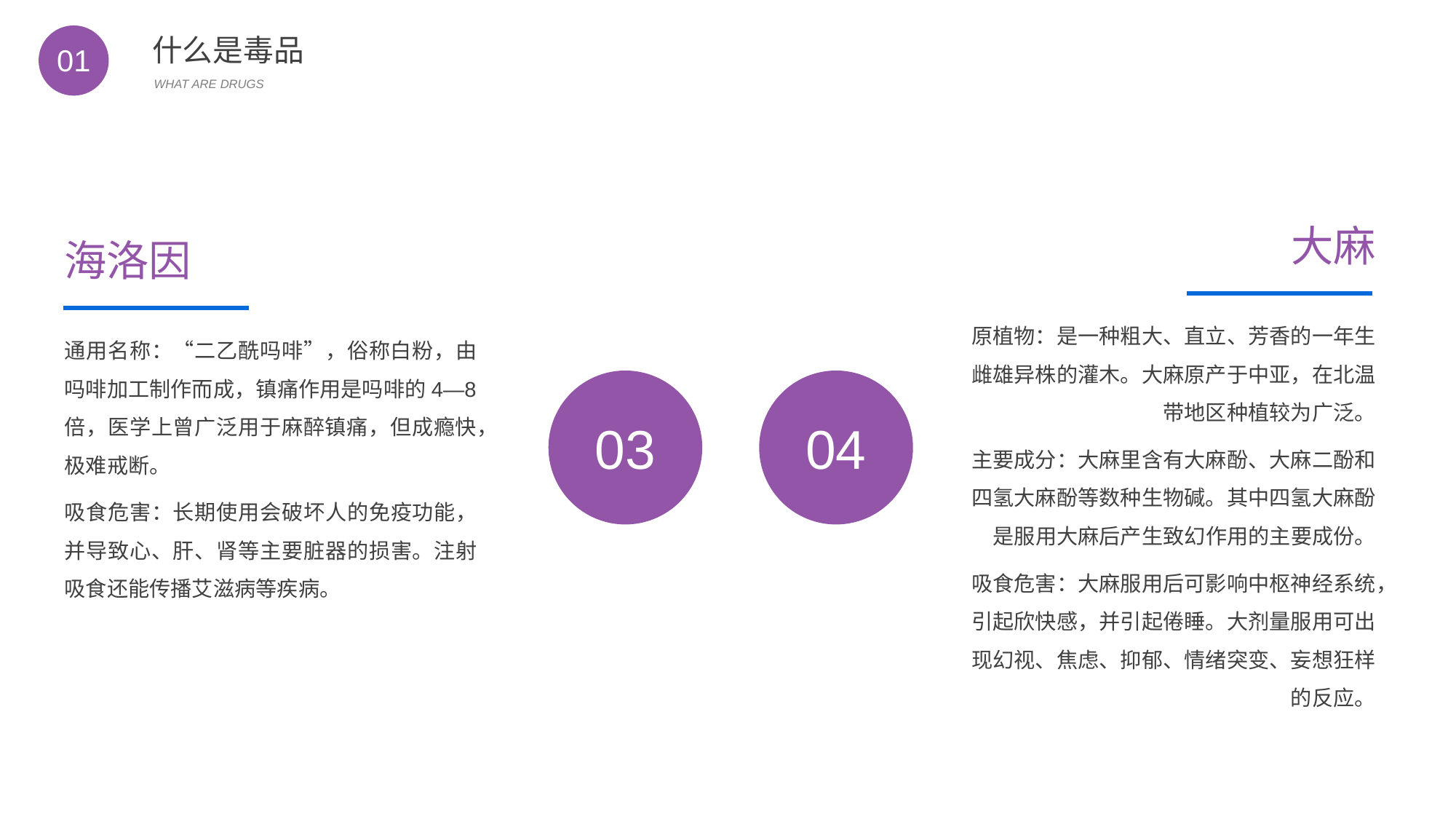

BY YUSHEN

什么是毒品
WHAT ARE DRUGS
01

03

04
大麻
原植物：是一种粗大、直立、芳香的一年生雌雄异株的灌木。大麻原产于中亚，在北温带地区种植较为广泛。
主要成分：大麻里含有大麻酚、大麻二酚和四氢大麻酚等数种生物碱。其中四氢大麻酚是服用大麻后产生致幻作用的主要成份。
吸食危害：大麻服用后可影响中枢神经系统，引起欣快感，并引起倦睡。大剂量服用可出现幻视、焦虑、抑郁、情绪突变、妄想狂样的反应。
海洛因
通用名称：“二乙酰吗啡”，俗称白粉，由吗啡加工制作而成，镇痛作用是吗啡的4—8倍，医学上曾广泛用于麻醉镇痛，但成瘾快，极难戒断。
吸食危害：长期使用会破坏人的免疫功能，并导致心、肝、肾等主要脏器的损害。注射吸食还能传播艾滋病等疾病。